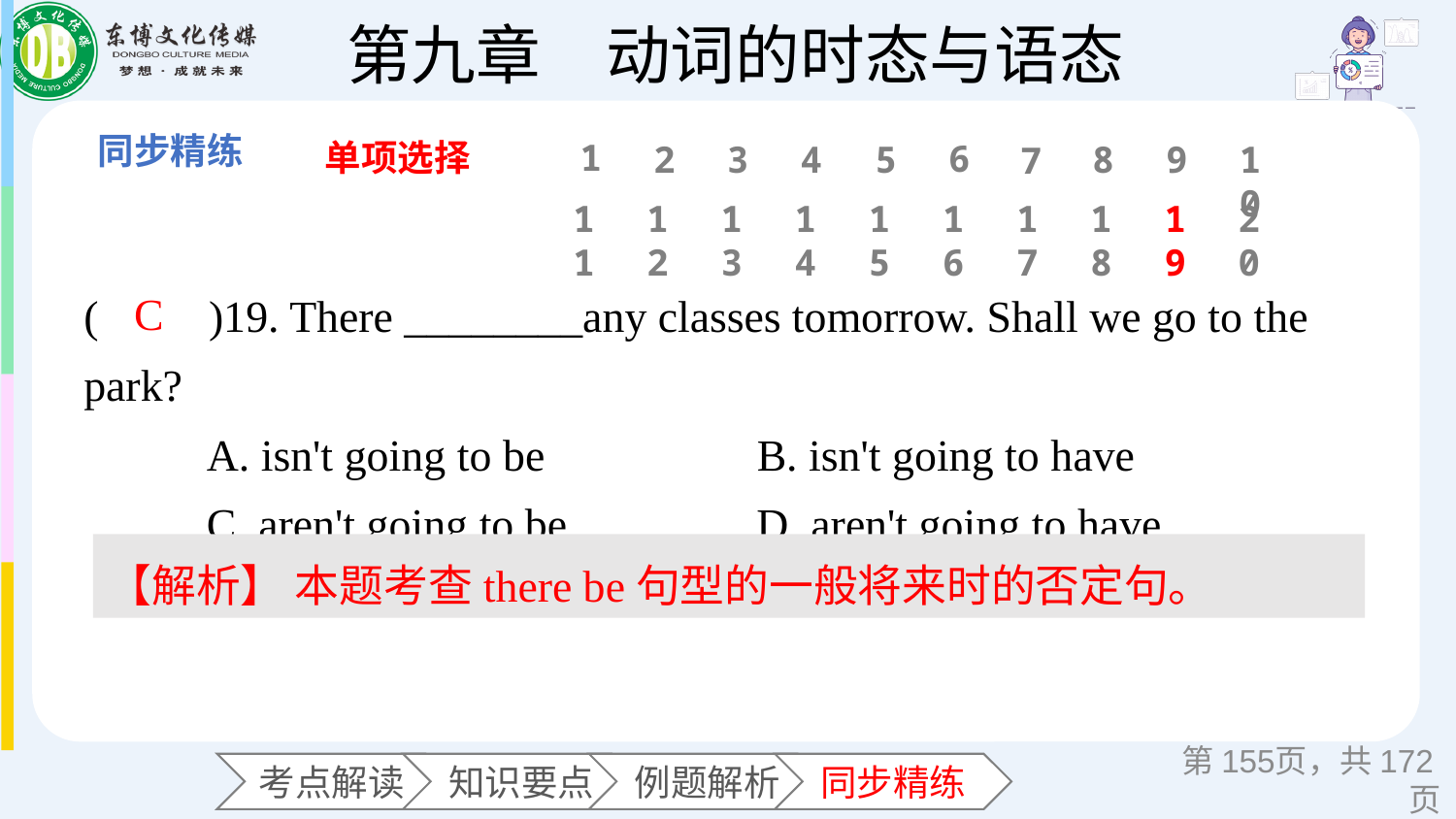

单项选择
1
6
2
3
4
5
8
9
10
7
11
12
13
14
15
16
17
18
19
20
(　　)19. There ________any classes tomorrow. Shall we go to the park?
           A. isn't going to be                   B. isn't going to have
           C. aren't going to be                 D. aren't going to have
C
【解析】 本题考查there be句型的一般将来时的否定句。
第155页，共172页